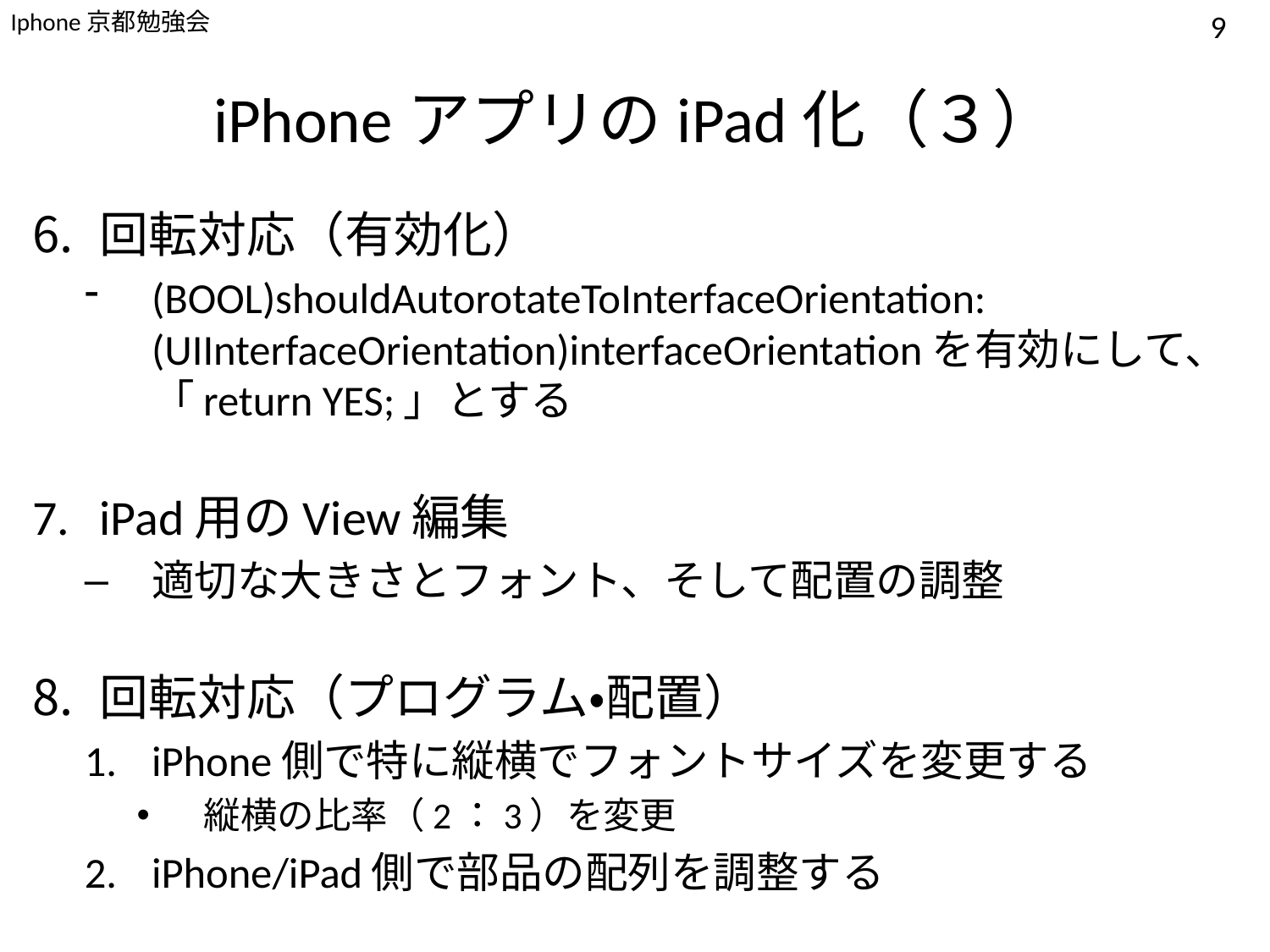

9
# iPhoneアプリのiPad化（３）
回転対応（有効化）
(BOOL)shouldAutorotateToInterfaceOrientation:(UIInterfaceOrientation)interfaceOrientationを有効にして、「return YES;」とする
iPad用のView編集
適切な大きさとフォント、そして配置の調整
回転対応（プログラム・配置）
iPhone側で特に縦横でフォントサイズを変更する
縦横の比率（2：3）を変更
iPhone/iPad側で部品の配列を調整する